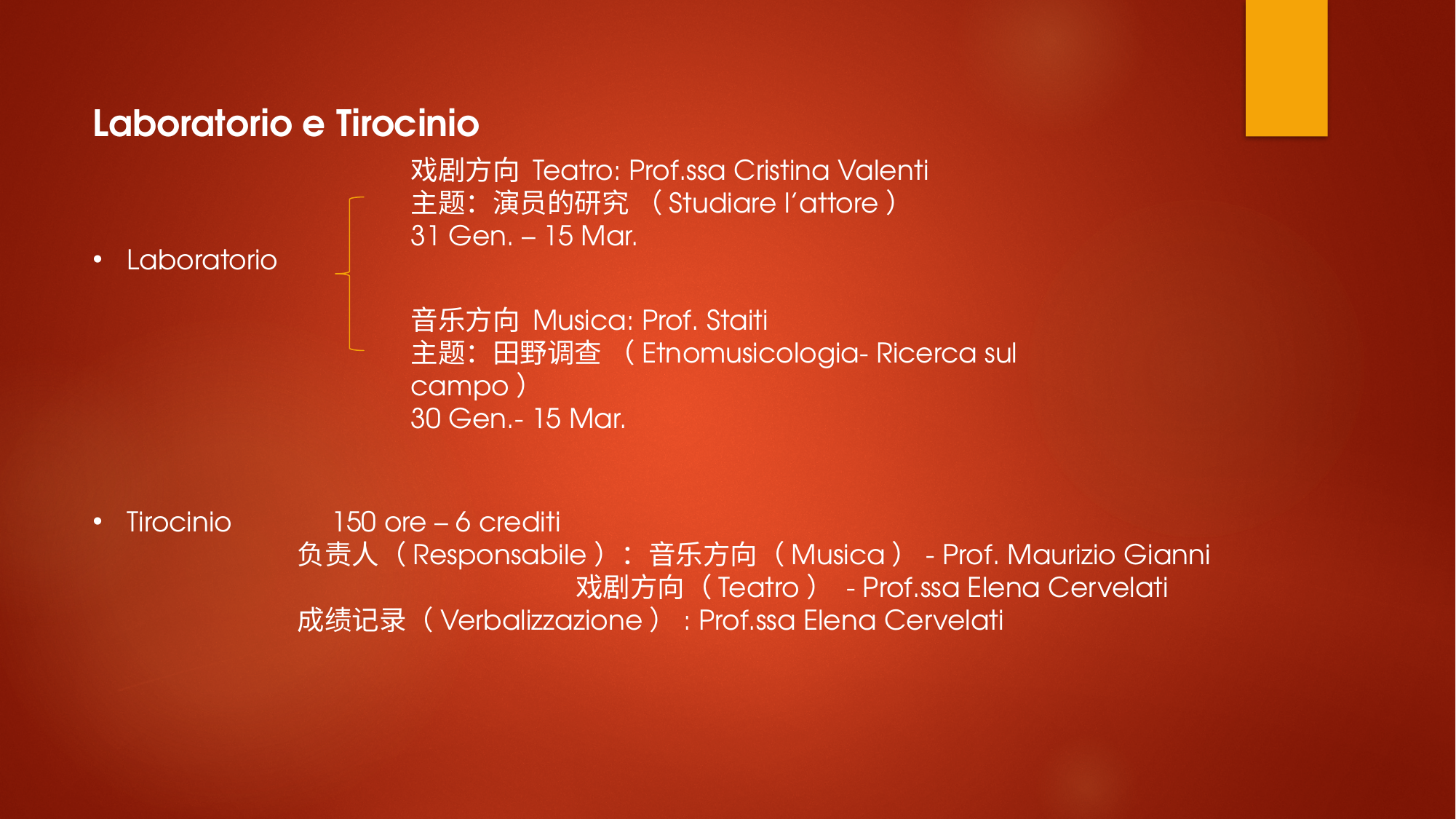

Laboratorio e Tirocinio

Laboratorio

Tirocinio             150 ore – 6 crediti
                                负责人（Responsabile）：音乐方向（Musica）- Prof. Maurizio Gianni
                                                                             戏剧方向（Teatro） - Prof.ssa Elena Cervelati
                                成绩记录（Verbalizzazione）: Prof.ssa Elena Cervelati
戏剧方向 Teatro: Prof.ssa Cristina Valenti
主题：演员的研究 （Studiare l’attore）
31 Gen. – 15 Mar.

音乐方向 Musica: Prof. Staiti
主题：田野调查 （Etnomusicologia- Ricerca sul campo）
30 Gen.- 15 Mar.